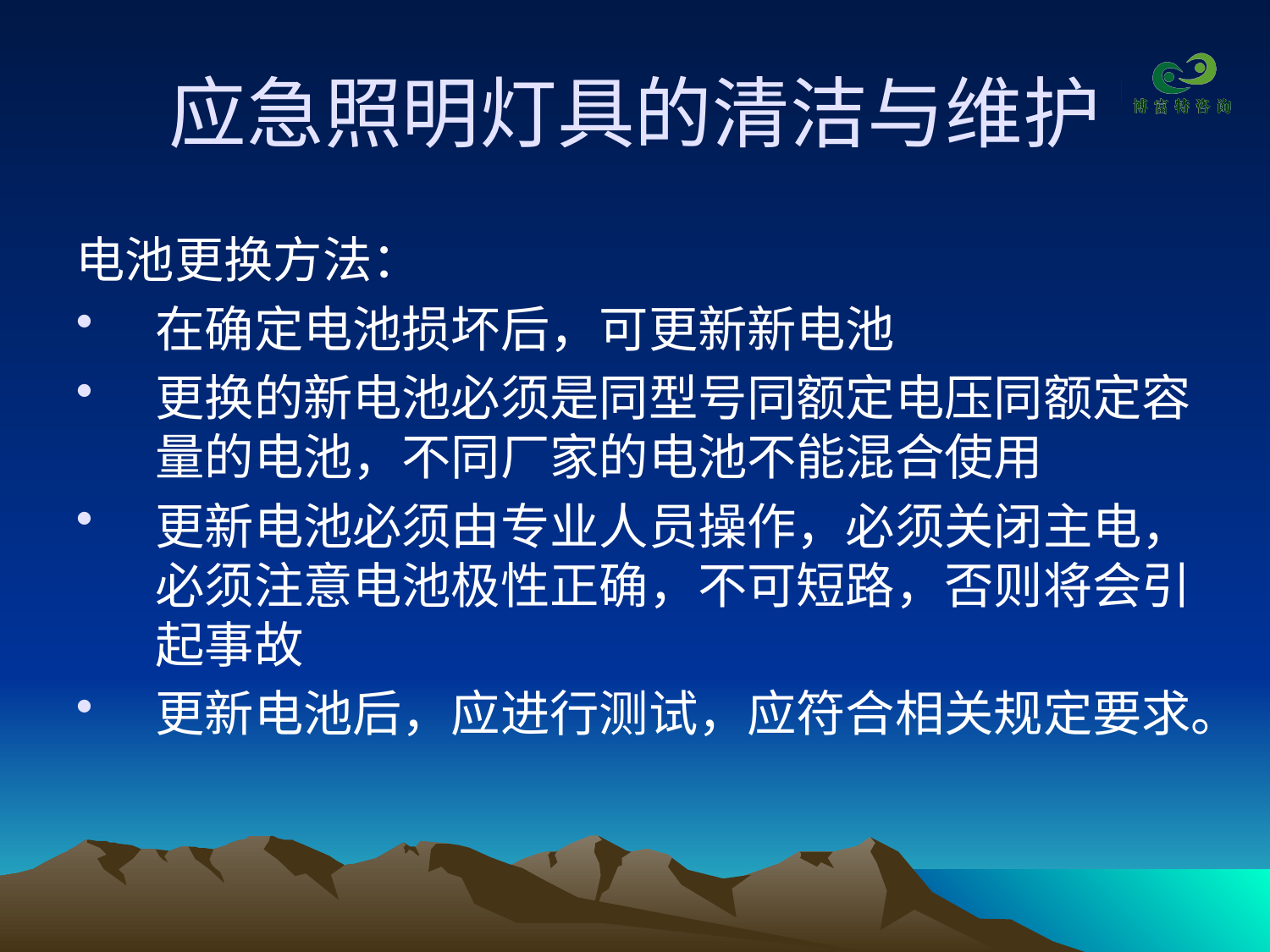

# 应急照明灯具的清洁与维护
电池更换方法：
在确定电池损坏后，可更新新电池
更换的新电池必须是同型号同额定电压同额定容量的电池，不同厂家的电池不能混合使用
更新电池必须由专业人员操作，必须关闭主电，必须注意电池极性正确，不可短路，否则将会引起事故
更新电池后，应进行测试，应符合相关规定要求。